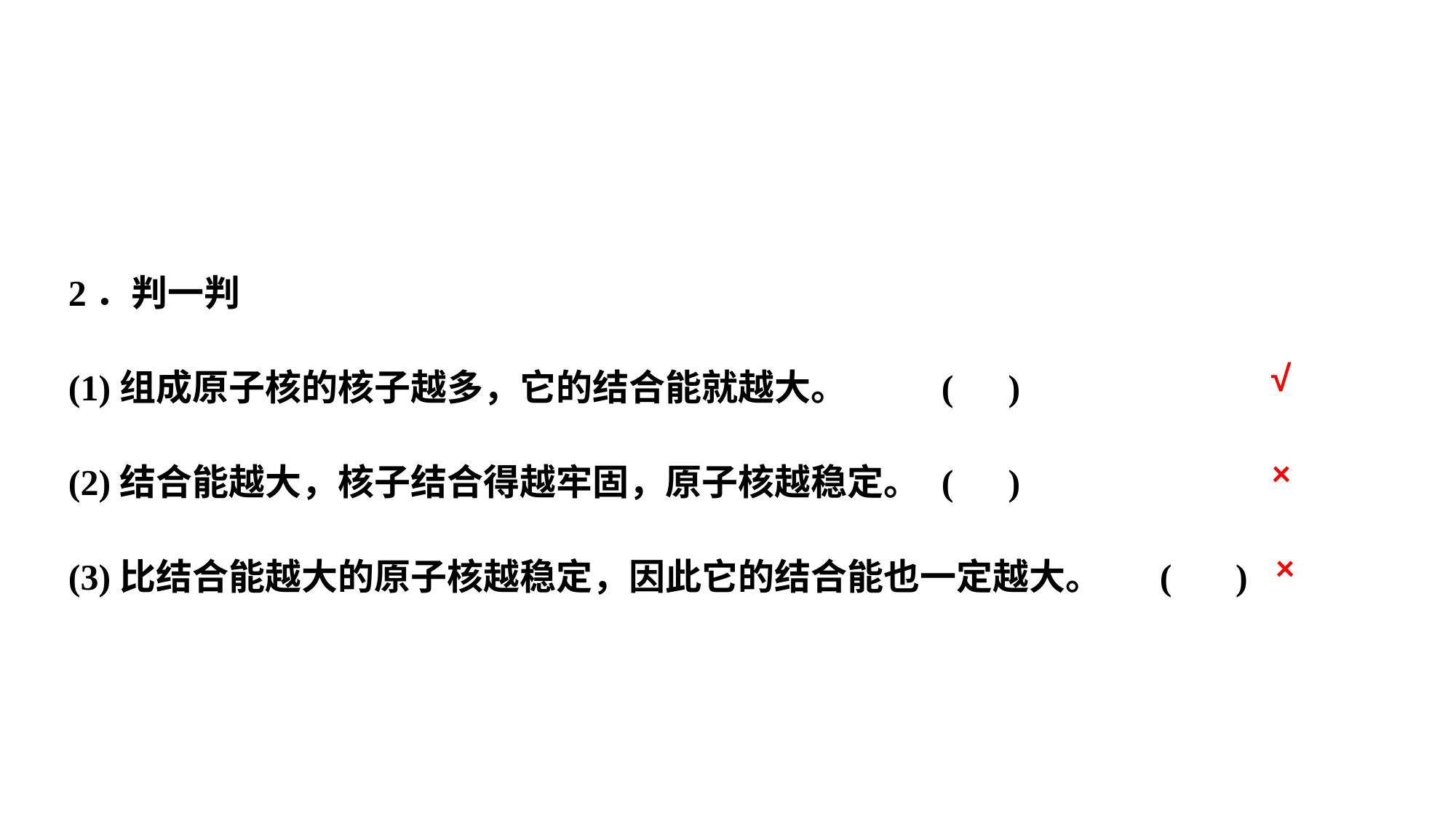

2．判一判
(1)组成原子核的核子越多，它的结合能就越大。	(      )
(2)结合能越大，核子结合得越牢固，原子核越稳定。	(      )
(3)比结合能越大的原子核越稳定，因此它的结合能也一定越大。	(       )
√
×
×